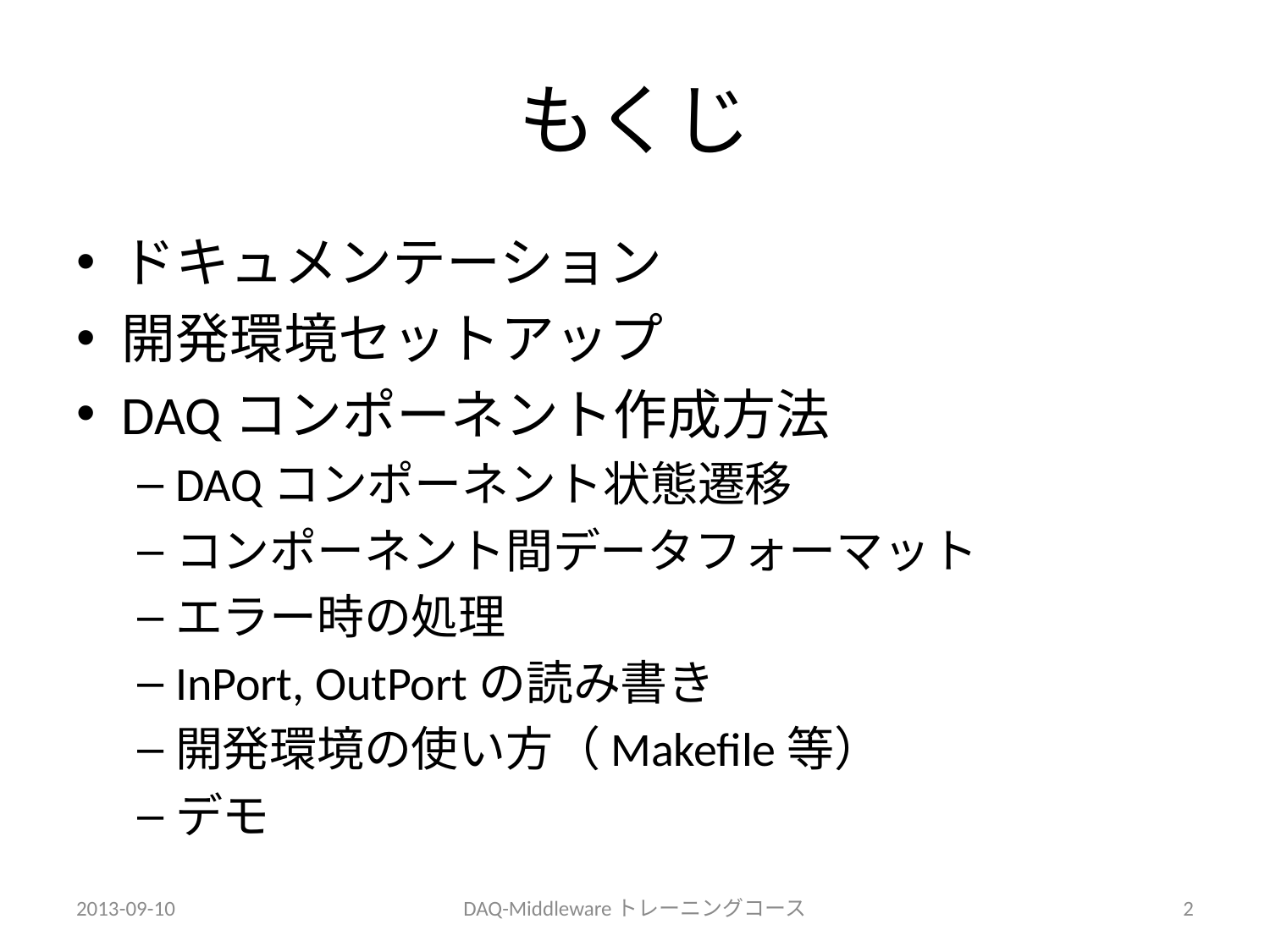

# もくじ
ドキュメンテーション
開発環境セットアップ
DAQコンポーネント作成方法
DAQコンポーネント状態遷移
コンポーネント間データフォーマット
エラー時の処理
InPort, OutPortの読み書き
開発環境の使い方（Makefile等）
デモ
2013-09-10
DAQ-Middlewareトレーニングコース
2